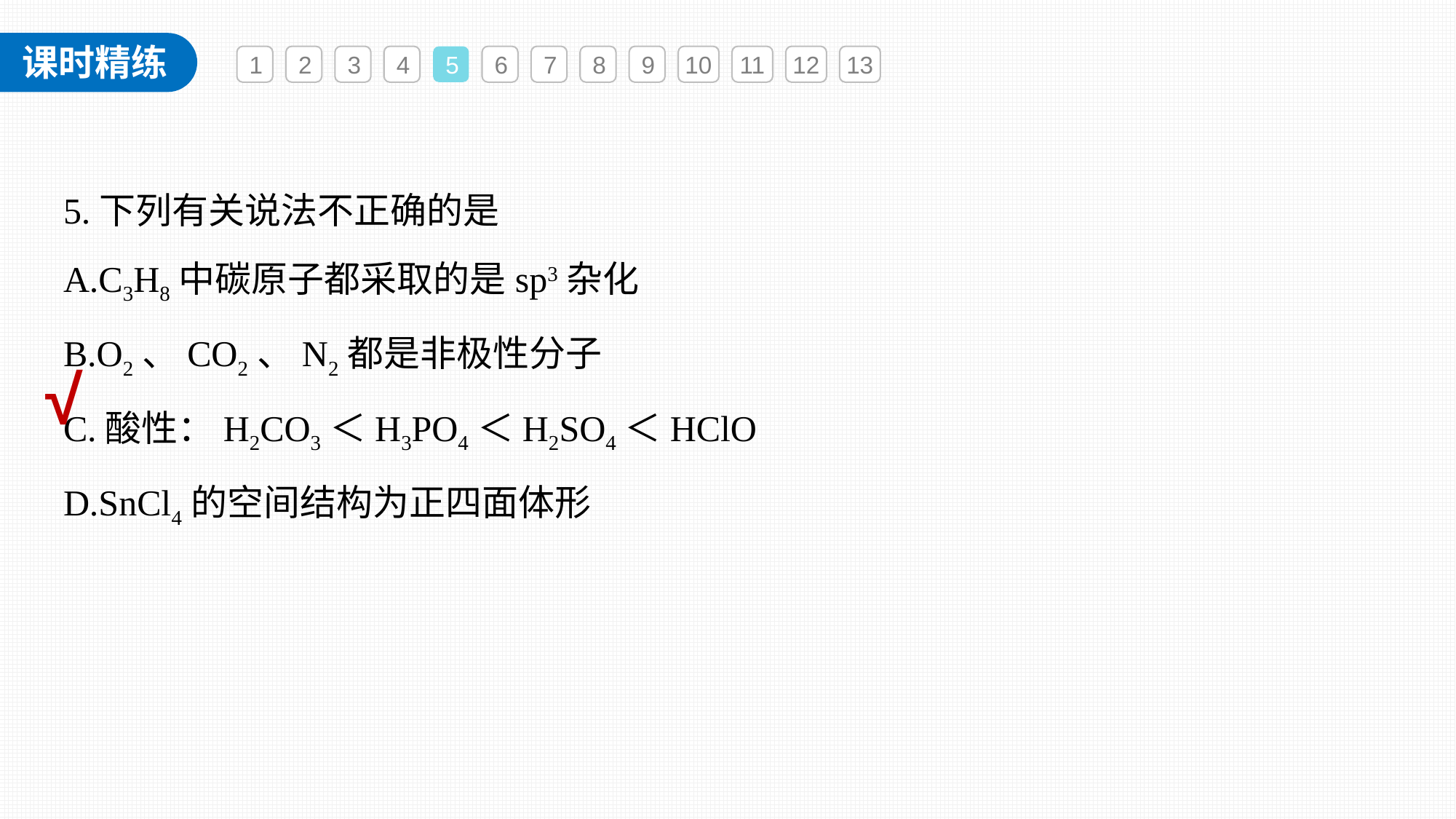

1
2
3
4
5
6
7
8
9
10
11
12
13
5.下列有关说法不正确的是
A.C3H8中碳原子都采取的是sp3杂化
B.O2、CO2、N2都是非极性分子
C.酸性：H2CO3＜H3PO4＜H2SO4＜HClO
D.SnCl4的空间结构为正四面体形
√